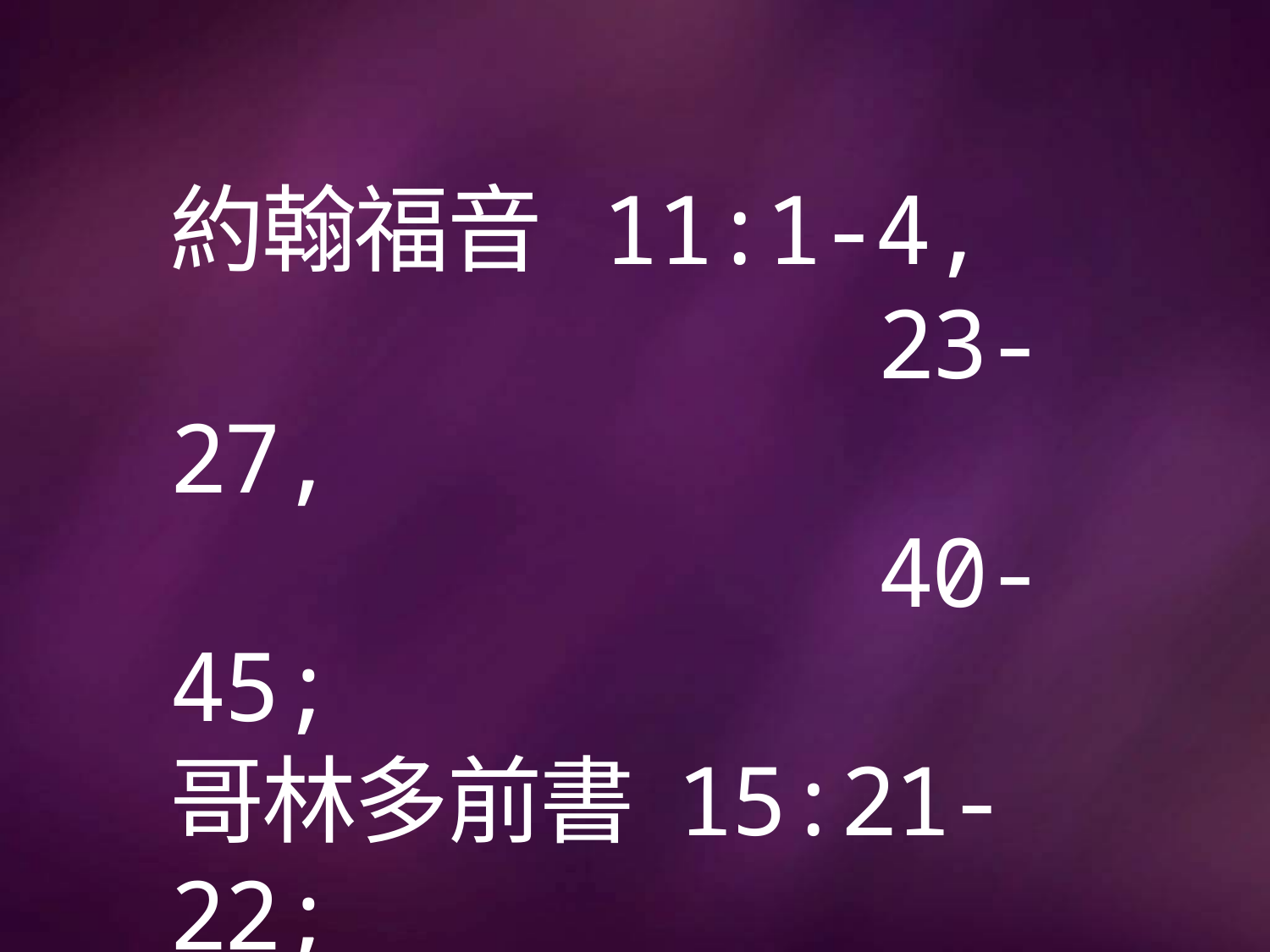

# 約翰福音  11:1-4, 23-27, 40-45; 哥林多前書 15:21-22; 哥林多後書	5:17